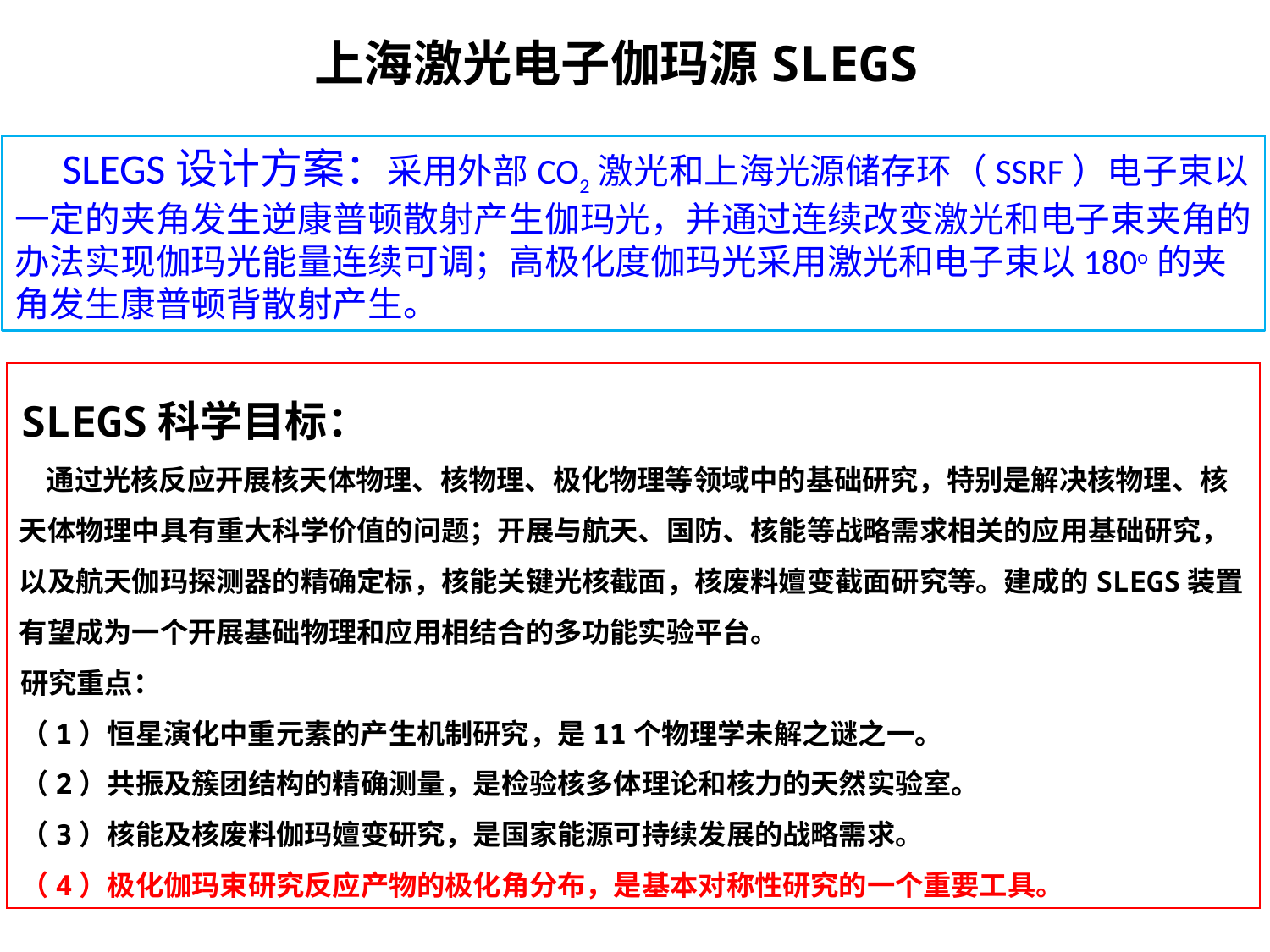

# 上海激光电子伽玛源SLEGS
     SLEGS设计方案：采用外部CO2激光和上海光源储存环（SSRF）电子束以一定的夹角发生逆康普顿散射产生伽玛光，并通过连续改变激光和电子束夹角的办法实现伽玛光能量连续可调；高极化度伽玛光采用激光和电子束以180o的夹角发生康普顿背散射产生。
SLEGS科学目标：
   通过光核反应开展核天体物理、核物理、极化物理等领域中的基础研究，特别是解决核物理、核天体物理中具有重大科学价值的问题；开展与航天、国防、核能等战略需求相关的应用基础研究，以及航天伽玛探测器的精确定标，核能关键光核截面，核废料嬗变截面研究等。建成的SLEGS装置有望成为一个开展基础物理和应用相结合的多功能实验平台。
研究重点：
（1）恒星演化中重元素的产生机制研究，是11个物理学未解之谜之一。
（2）共振及簇团结构的精确测量，是检验核多体理论和核力的天然实验室。
（3）核能及核废料伽玛嬗变研究，是国家能源可持续发展的战略需求。
（4）极化伽玛束研究反应产物的极化角分布，是基本对称性研究的一个重要工具。